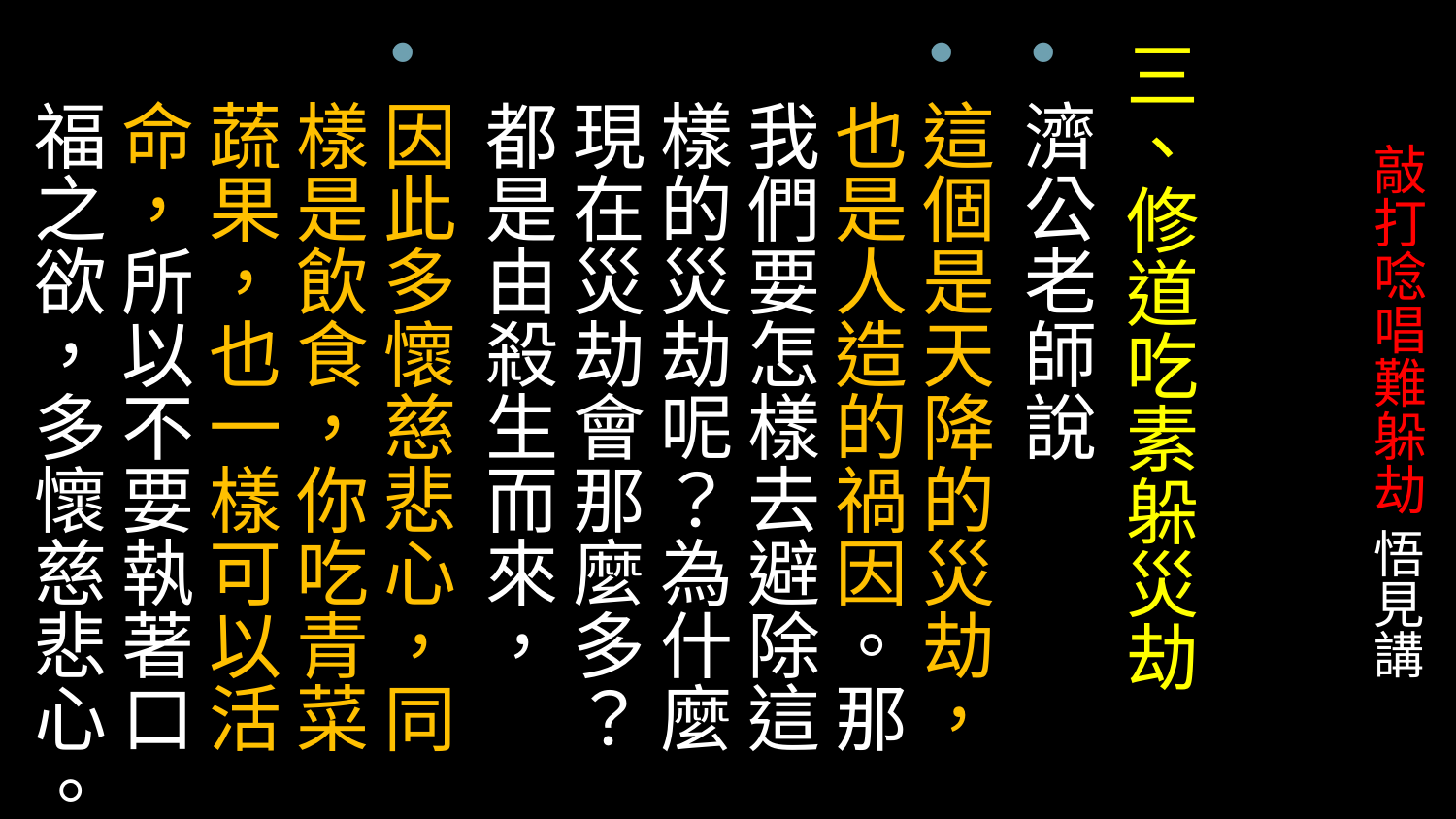

三、修道吃素躲災劫
濟公老師說
這個是天降的災劫，也是人造的禍因。那我們要怎樣去避除這樣的災劫呢？為什麼現在災劫會那麼多？都是由殺生而來，
因此多懷慈悲心，同樣是飲食，你吃青菜蔬果，也一樣可以活命，所以不要執著口福之欲，多懷慈悲心。
# 敲打唸唱難躲劫 悟見講